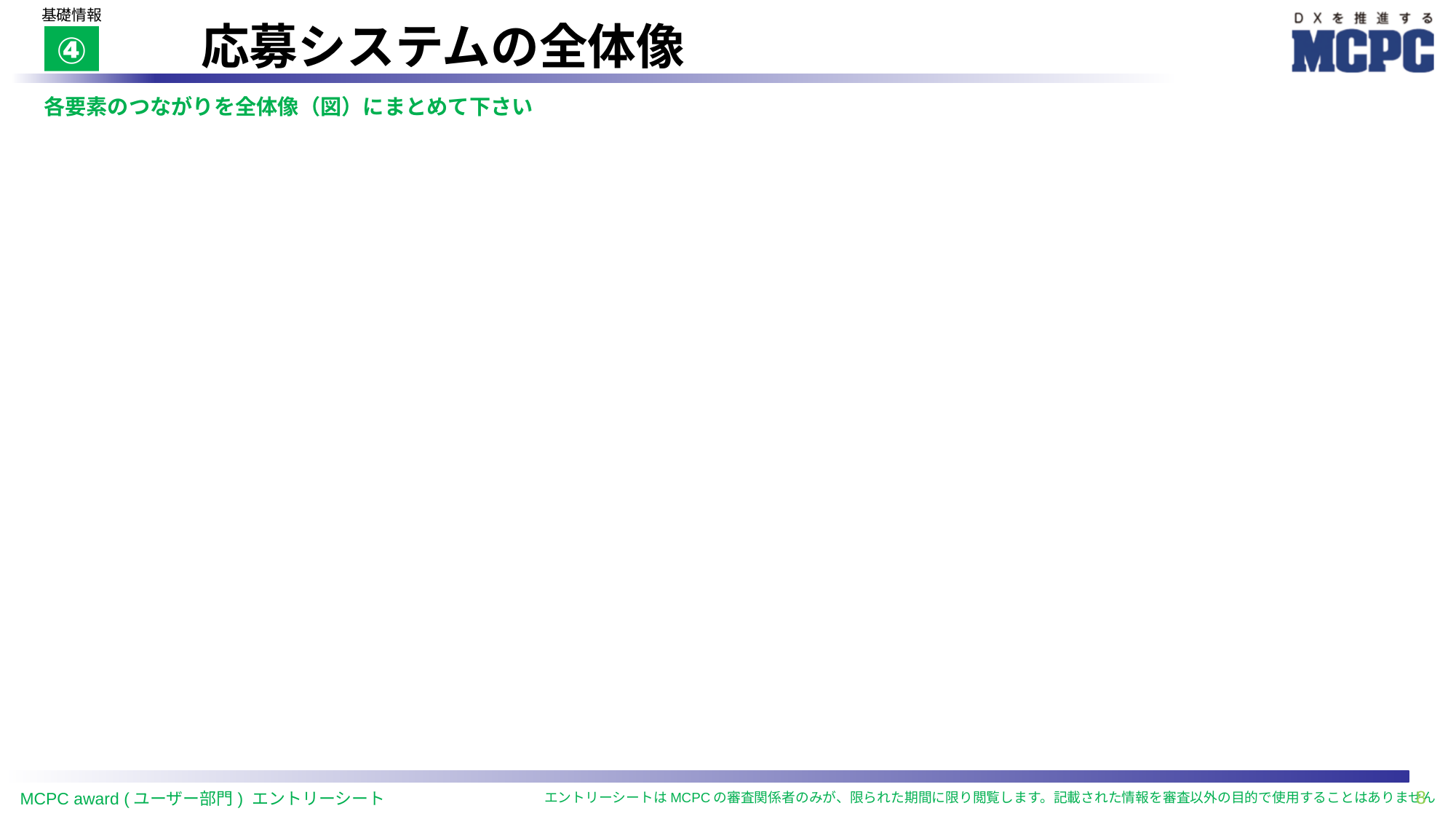

基礎情報
# 応募システムの全体像
④
各要素のつながりを全体像（図）にまとめて下さい
8